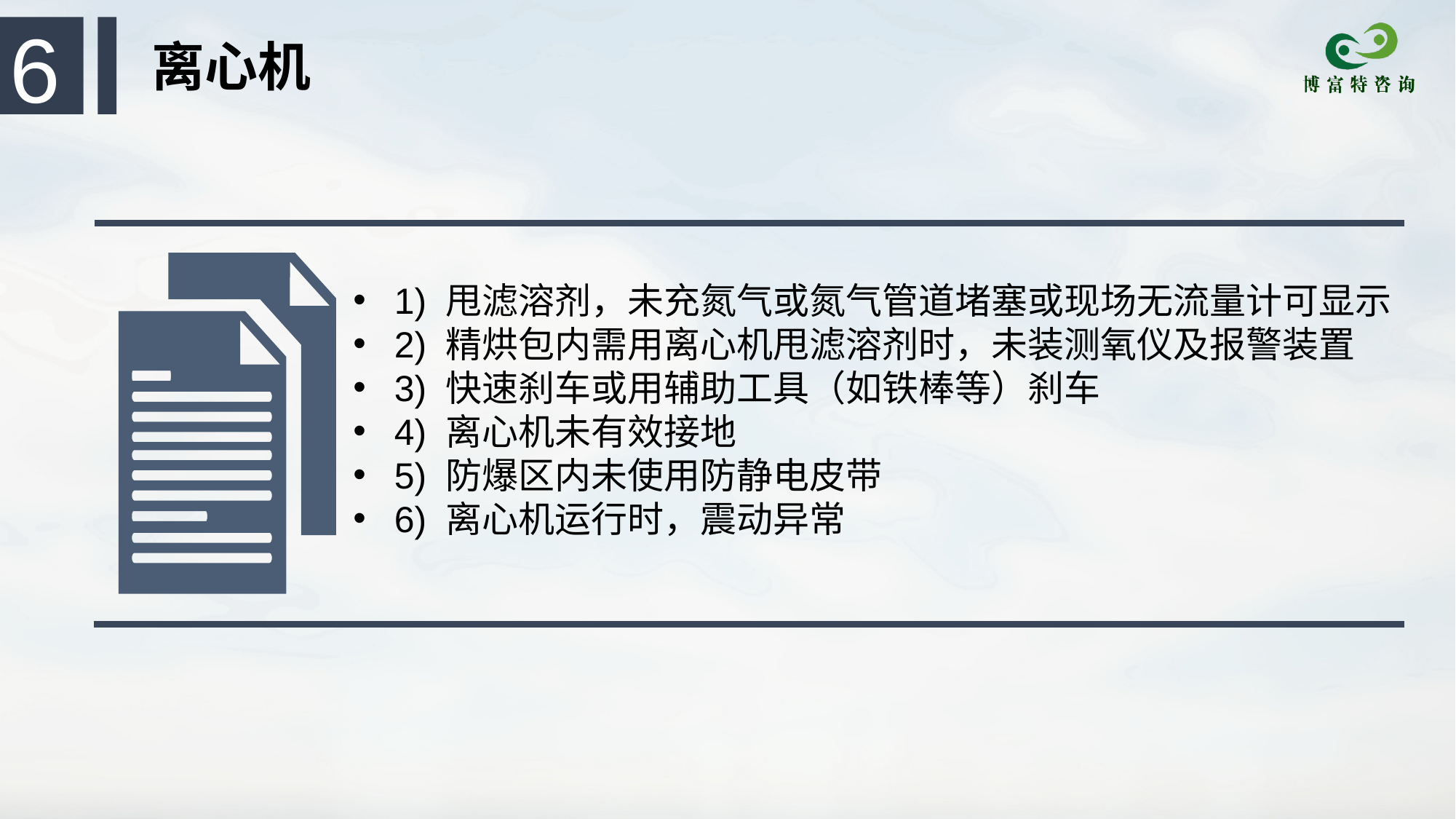

6

 离心机

1) 甩滤溶剂，未充氮气或氮气管道堵塞或现场无流量计可显示
2) 精烘包内需用离心机甩滤溶剂时，未装测氧仪及报警装置
3) 快速刹车或用辅助工具（如铁棒等）刹车
4) 离心机未有效接地
5) 防爆区内未使用防静电皮带
6) 离心机运行时，震动异常